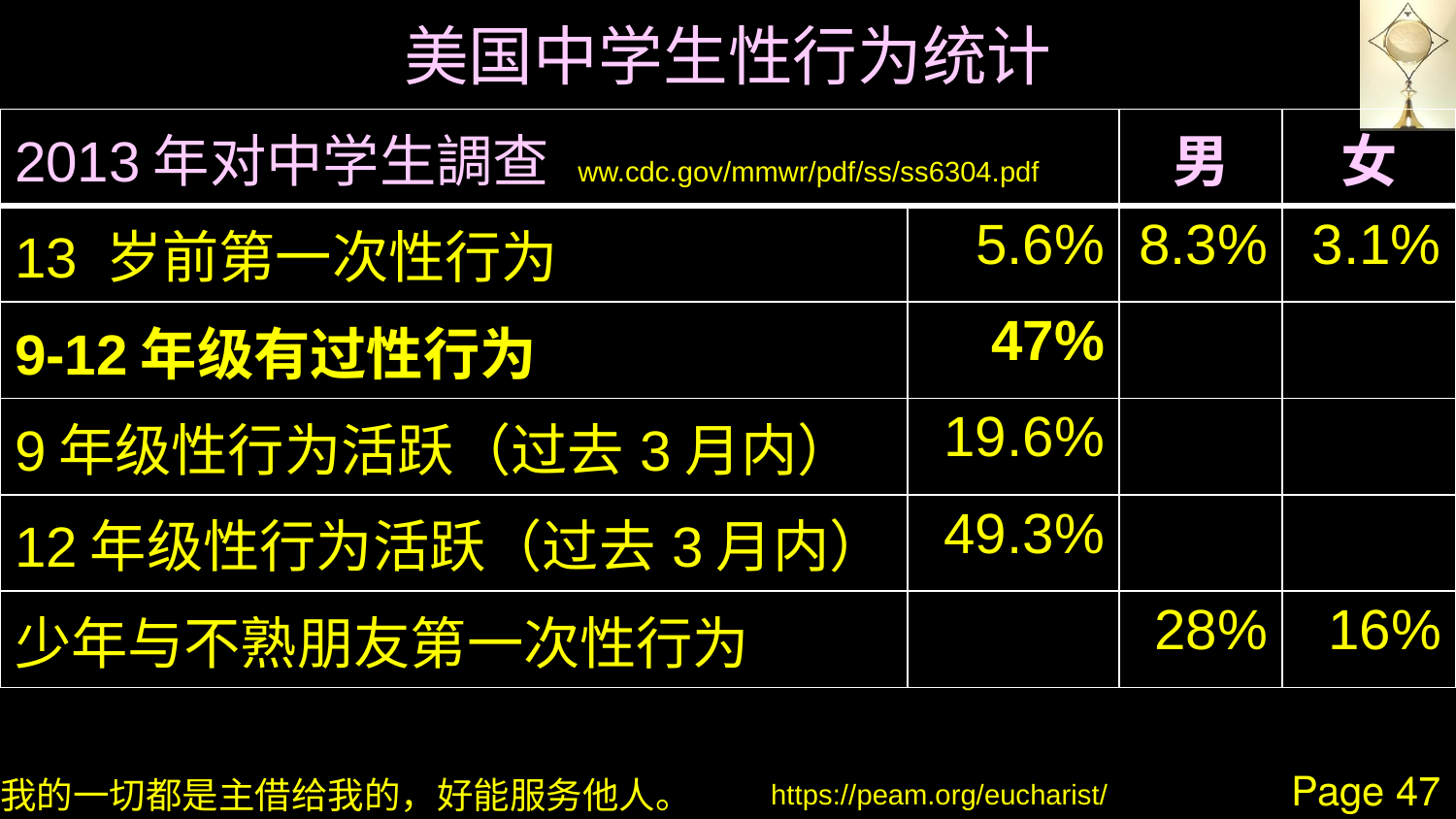

# 美国中学生性行为统计
| 2013年对中学生調查 ww.cdc.gov/mmwr/pdf/ss/ss6304.pdf |  | 男 | 女 |
| --- | --- | --- | --- |
| 13 岁前第一次性行为 | 5.6% | 8.3% | 3.1% |
| 9-12年级有过性行为 | 47% |  |  |
| 9年级性行为活跃（过去3月内） | 19.6% |  |  |
| 12年级性行为活跃（过去3月内） | 49.3% |  |  |
| 少年与不熟朋友第一次性行为 |  | 28% | 16% |